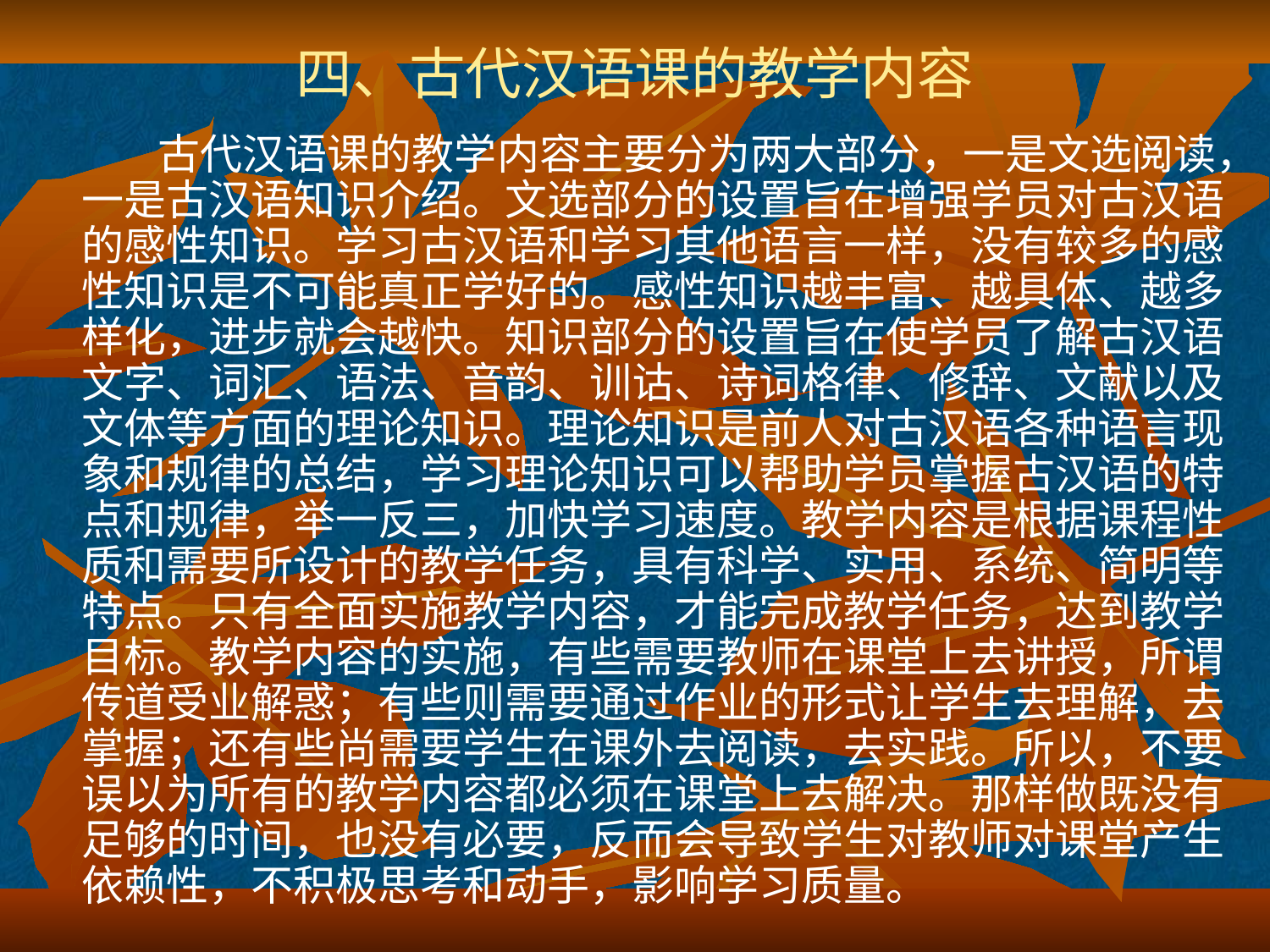

# 四、古代汉语课的教学内容
            古代汉语课的教学内容主要分为两大部分，一是文选阅读，一是古汉语知识介绍。文选部分的设置旨在增强学员对古汉语的感性知识。学习古汉语和学习其他语言一样，没有较多的感性知识是不可能真正学好的。感性知识越丰富、越具体、越多样化，进步就会越快。知识部分的设置旨在使学员了解古汉语文字、词汇、语法、音韵、训诂、诗词格律、修辞、文献以及文体等方面的理论知识。理论知识是前人对古汉语各种语言现象和规律的总结，学习理论知识可以帮助学员掌握古汉语的特点和规律，举一反三，加快学习速度。教学内容是根据课程性质和需要所设计的教学任务，具有科学、实用、系统、简明等特点。只有全面实施教学内容，才能完成教学任务，达到教学目标。教学内容的实施，有些需要教师在课堂上去讲授，所谓传道受业解惑；有些则需要通过作业的形式让学生去理解，去掌握；还有些尚需要学生在课外去阅读，去实践。所以，不要误以为所有的教学内容都必须在课堂上去解决。那样做既没有足够的时间，也没有必要，反而会导致学生对教师对课堂产生依赖性，不积极思考和动手，影响学习质量。